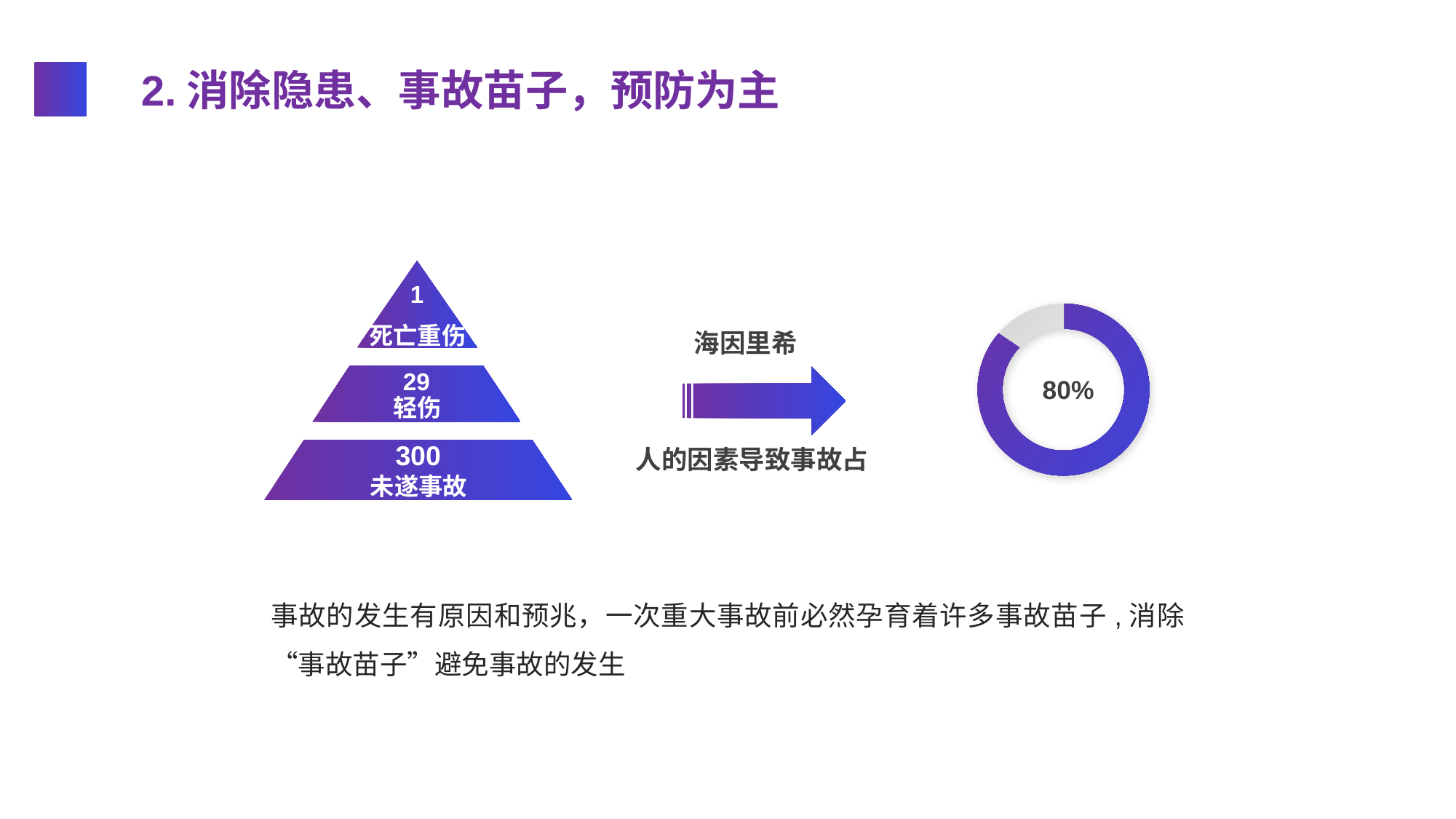

2.消除隐患、事故苗子，预防为主

1

死亡重伤
29

轻伤
300

未遂事故

海因里希

80%
人的因素导致事故占
事故的发生有原因和预兆，一次重大事故前必然孕育着许多事故苗子,消除“事故苗子”避免事故的发生